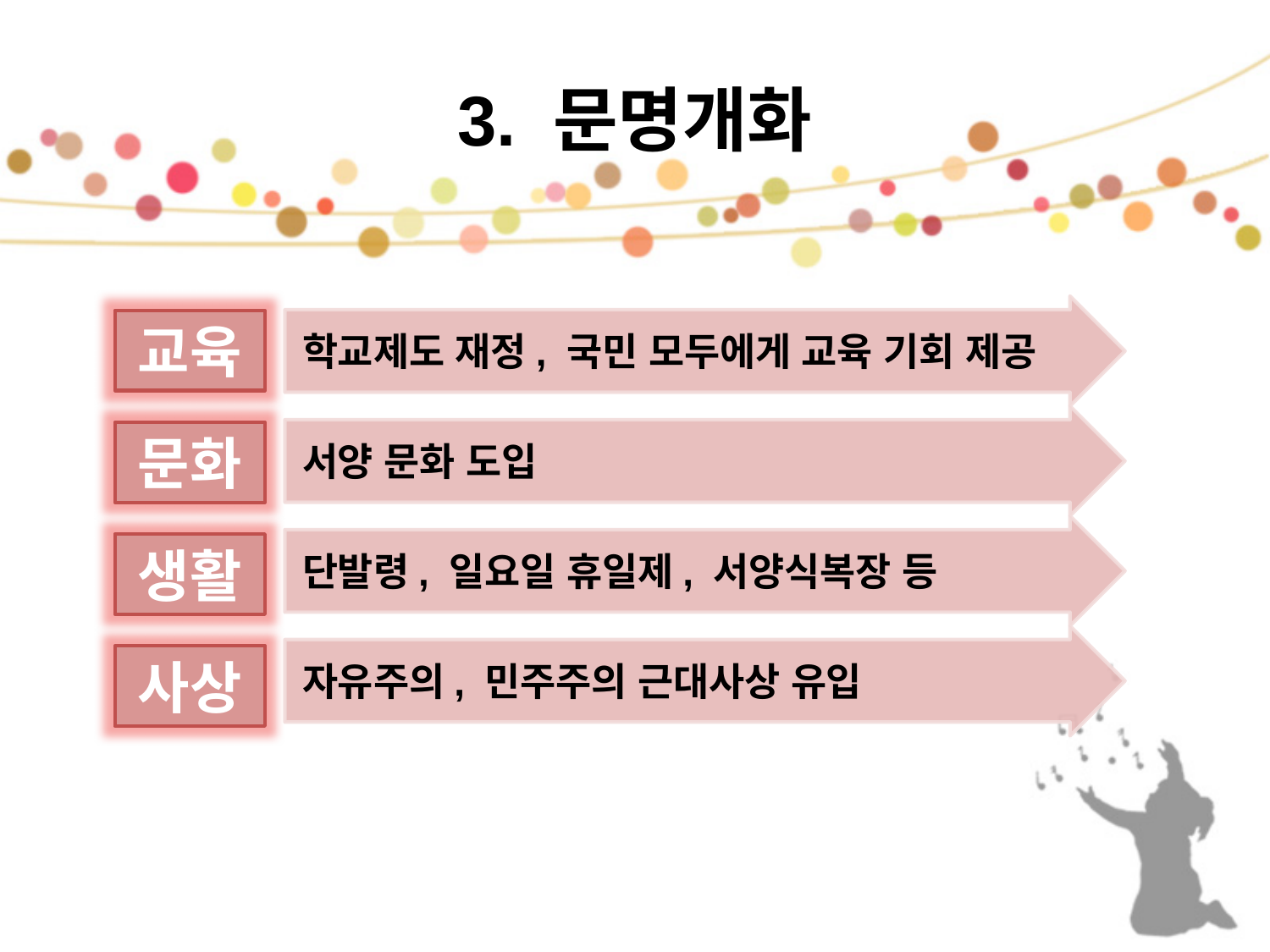

# 3. 문명개화

학교제도 재정, 국민 모두에게 교육 기회 제공
교육

서양 문화 도입
문화

단발령, 일요일 휴일제, 서양식복장 등
생활

자유주의, 민주주의 근대사상 유입
사상